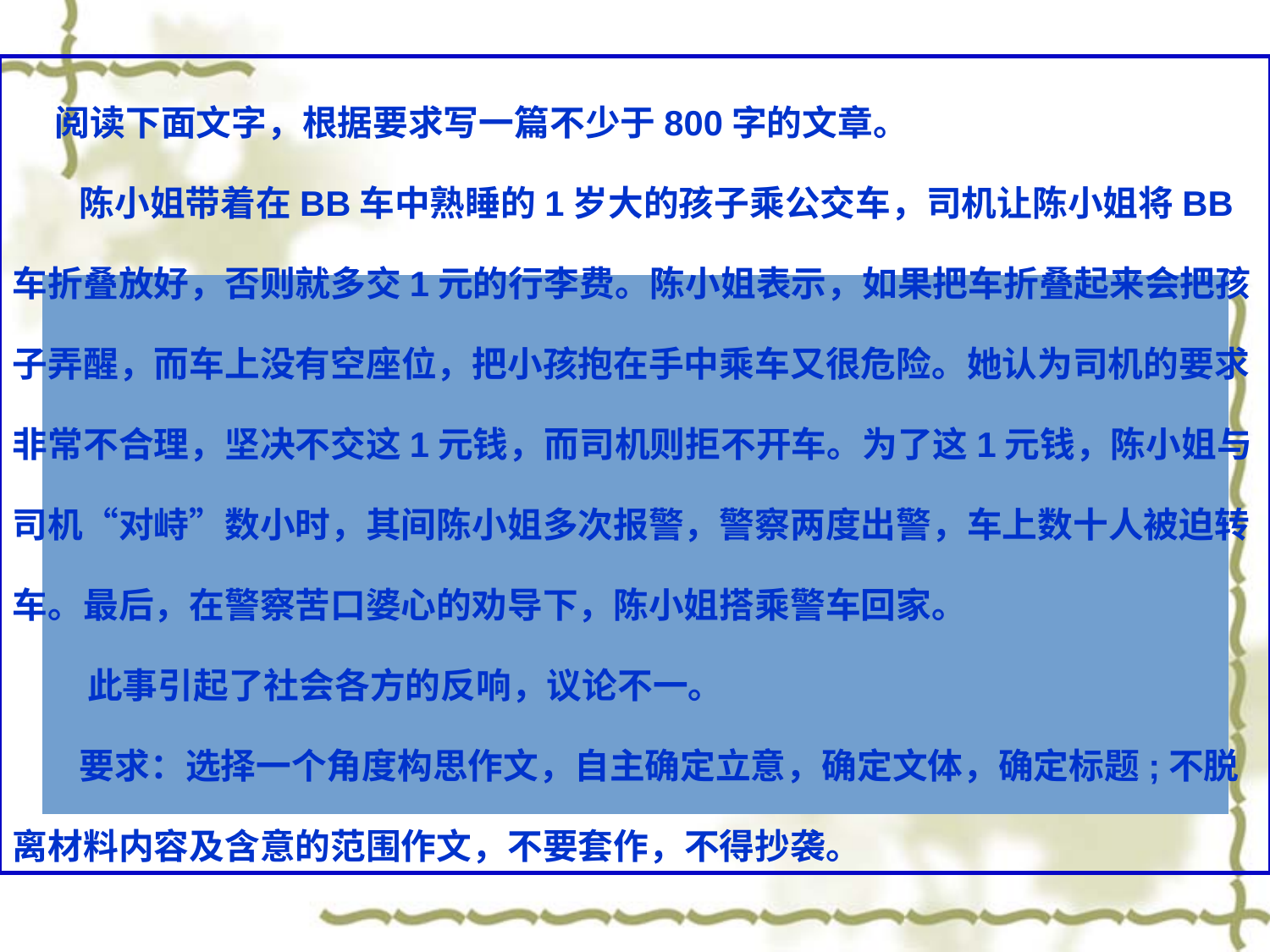

阅读下面文字，根据要求写一篇不少于800字的文章。
  陈小姐带着在BB车中熟睡的1岁大的孩子乘公交车，司机让陈小姐将BB车折叠放好，否则就多交1元的行李费。陈小姐表示，如果把车折叠起来会把孩子弄醒，而车上没有空座位，把小孩抱在手中乘车又很危险。她认为司机的要求非常不合理，坚决不交这1元钱，而司机则拒不开车。为了这1元钱，陈小姐与司机“对峙”数小时，其间陈小姐多次报警，警察两度出警，车上数十人被迫转车。最后，在警察苦口婆心的劝导下，陈小姐搭乘警车回家。
   此事引起了社会各方的反响，议论不一。
  要求：选择一个角度构思作文，自主确定立意，确定文体，确定标题;不脱离材料内容及含意的范围作文，不要套作，不得抄袭。
#